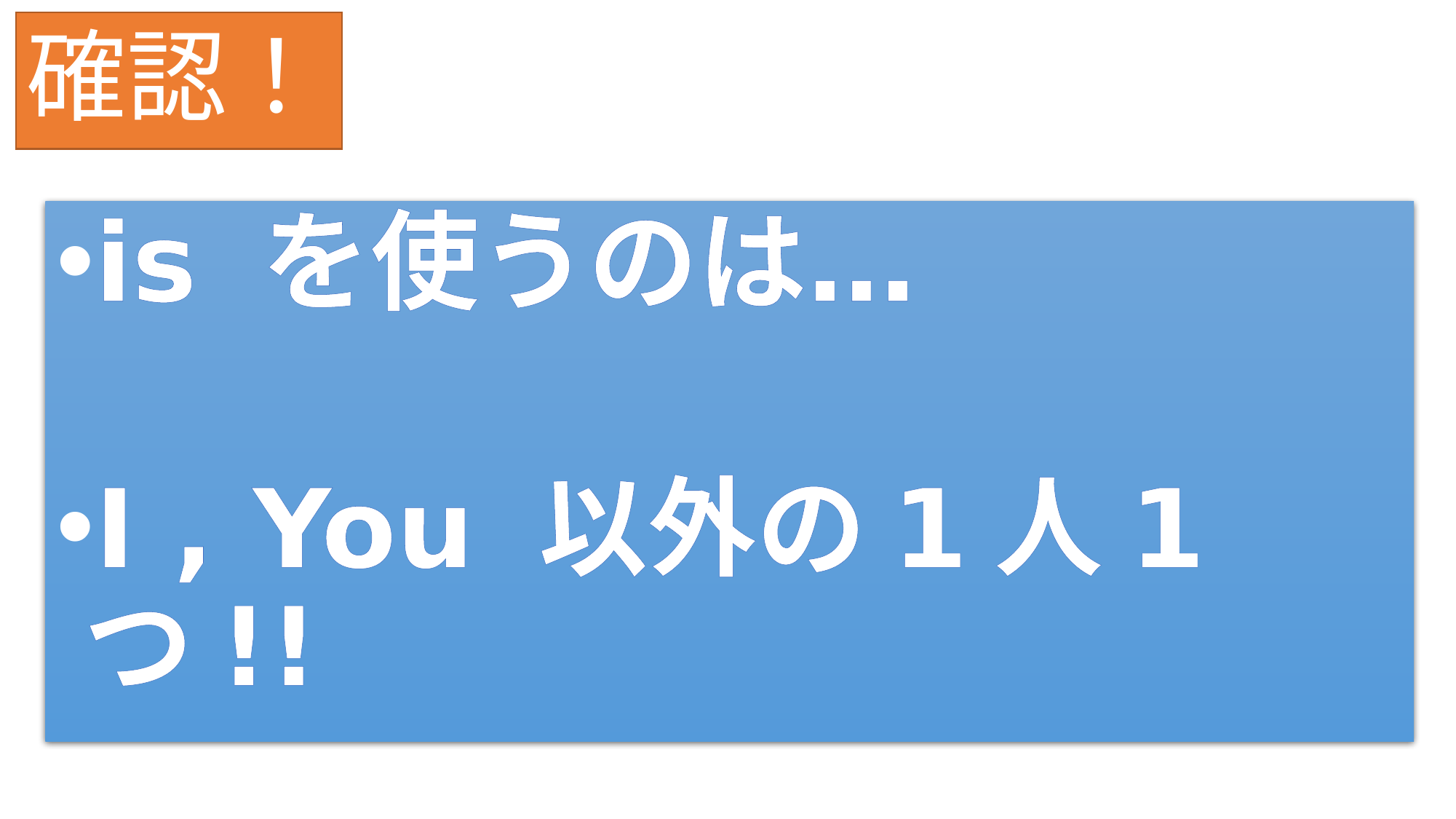

# 確認！
is を使うのは…

I , You 以外の1人1つ!!